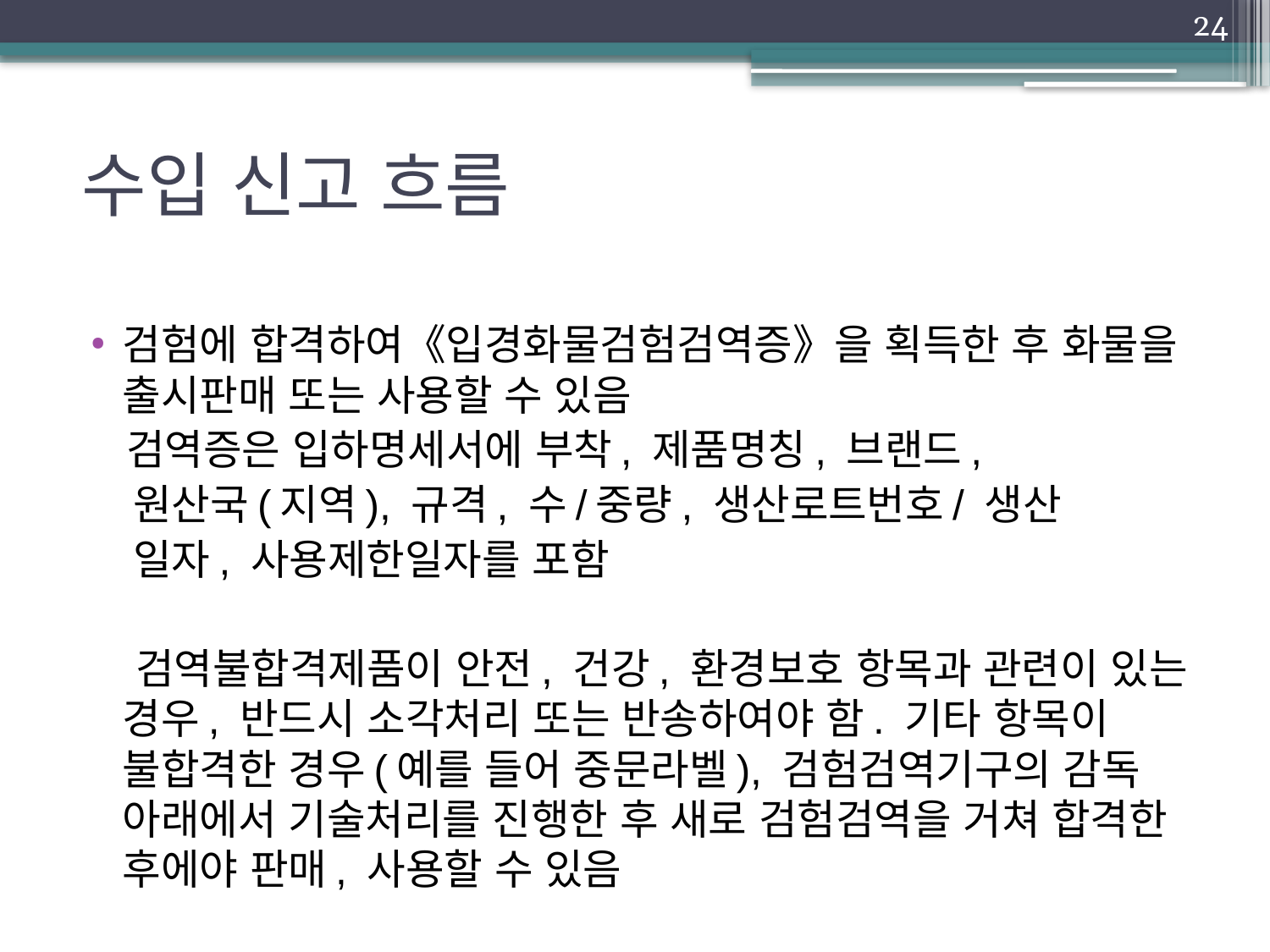

24
# 수입 신고 흐름
검험에 합격하여《입경화물검험검역증》을 획득한 후 화물을 출시판매 또는 사용할 수 있음
   검역증은 입하명세서에 부착, 제품명칭, 브랜드,
   원산국(지역), 규격, 수/중량, 생산로트번호/ 생산
   일자, 사용제한일자를 포함

    검역불합격제품이 안전, 건강, 환경보호 항목과 관련이 있는 경우, 반드시 소각처리 또는 반송하여야 함. 기타 항목이 불합격한 경우(예를 들어 중문라벨), 검험검역기구의 감독 아래에서 기술처리를 진행한 후 새로 검험검역을 거쳐 합격한 후에야 판매, 사용할 수 있음